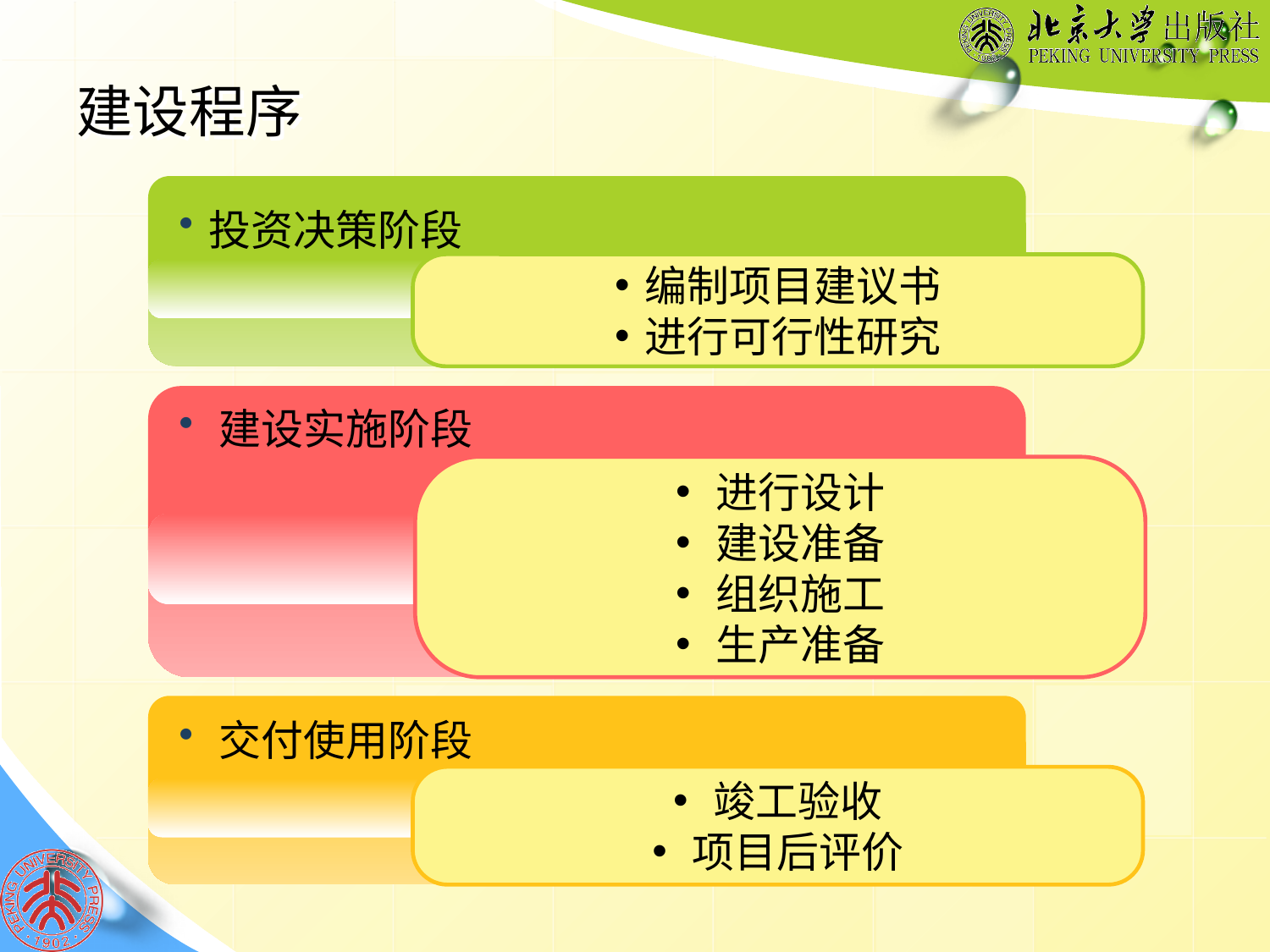

# 建设程序

投资决策阶段
编制项目建议书
进行可行性研究

建设实施阶段
进行设计
建设准备
组织施工
生产准备

交付使用阶段
竣工验收
项目后评价